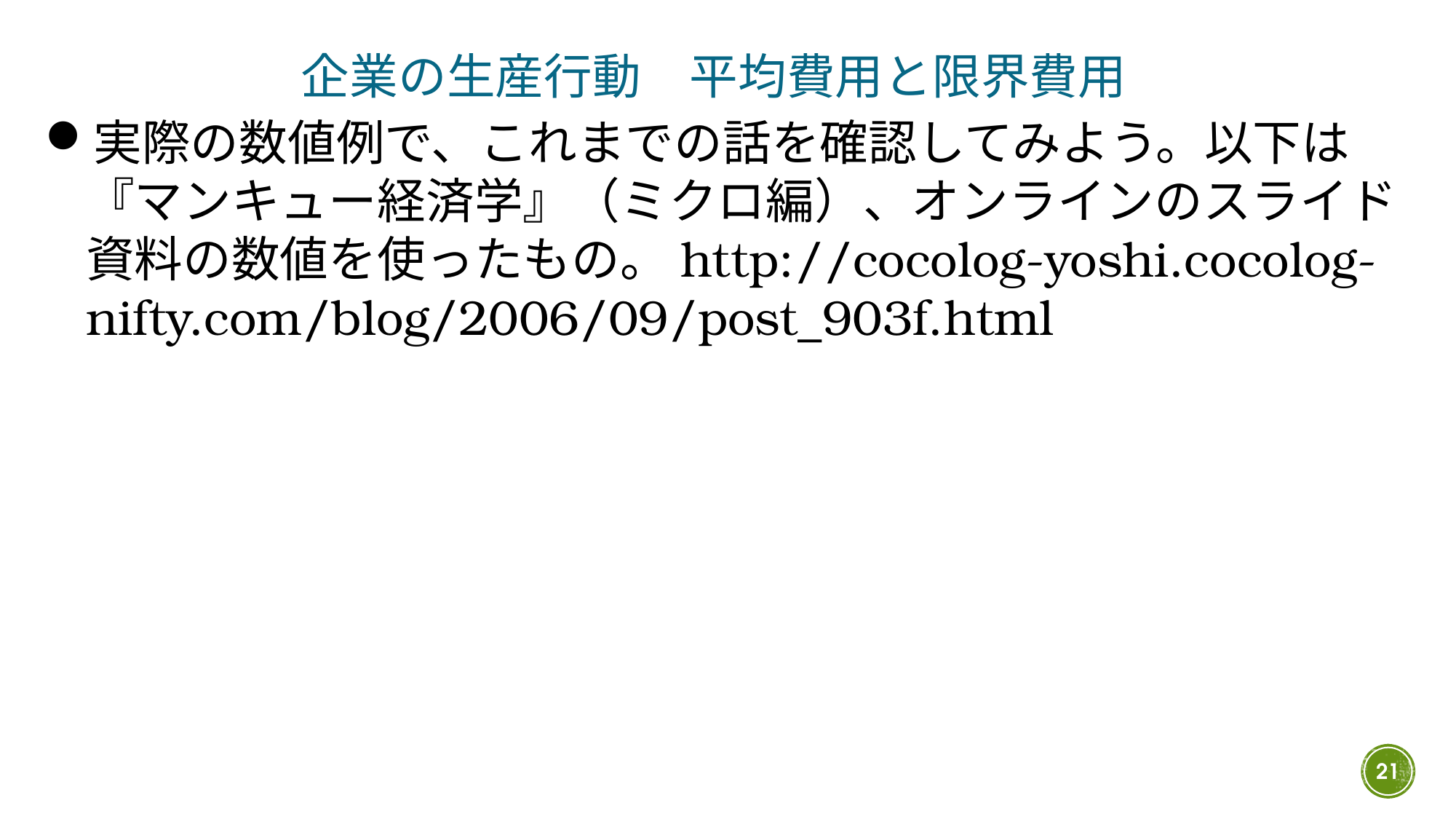

企業の生産行動　平均費用と限界費用
実際の数値例で、これまでの話を確認してみよう。以下は『マンキュー経済学』（ミクロ編）、オンラインのスライド資料の数値を使ったもの。http://cocolog-yoshi.cocolog-nifty.com/blog/2006/09/post_903f.html

21